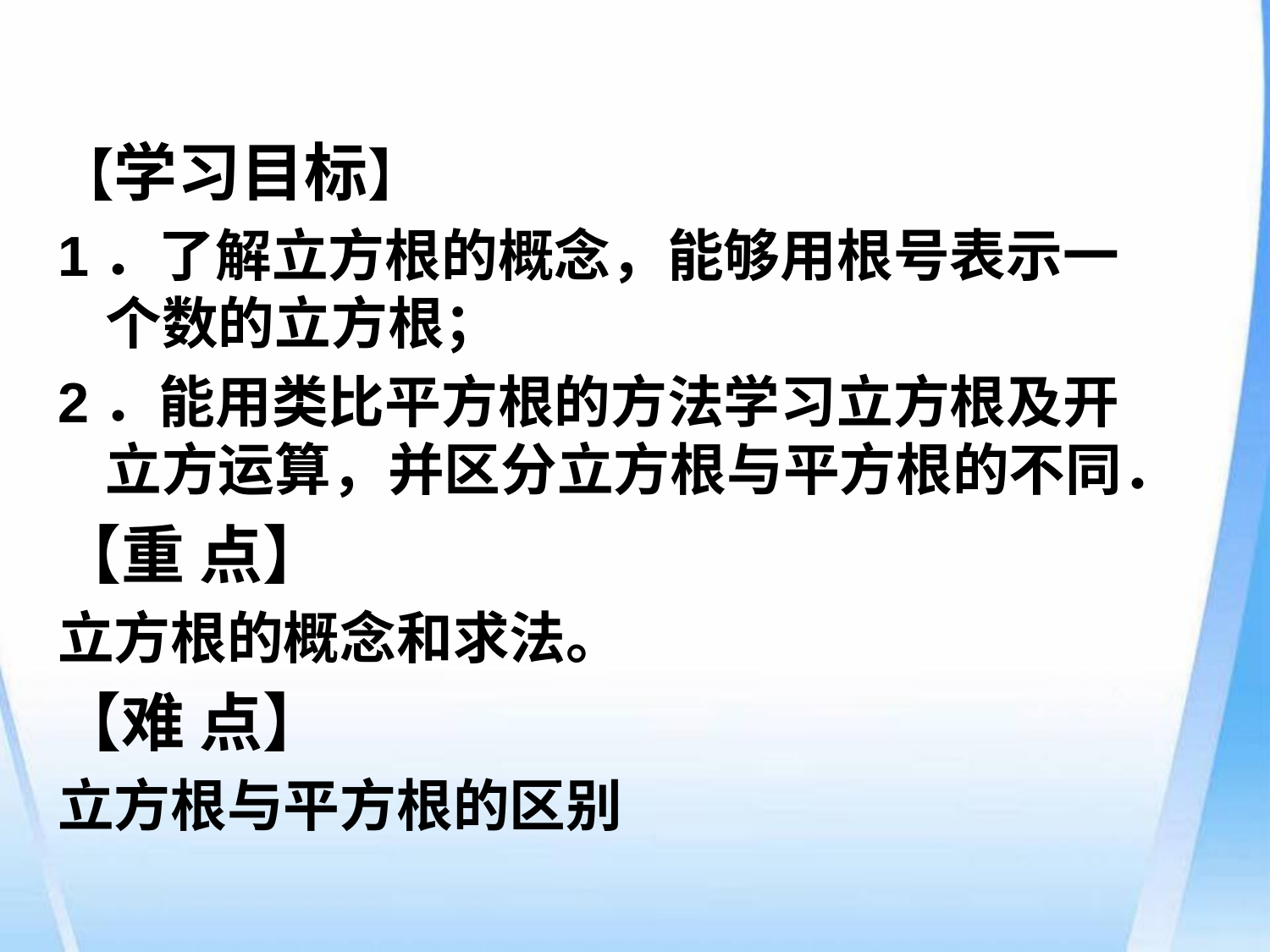

【学习目标】
1．了解立方根的概念，能够用根号表示一个数的立方根；
2．能用类比平方根的方法学习立方根及开立方运算，并区分立方根与平方根的不同．
【重 点】
立方根的概念和求法。
【难 点】
立方根与平方根的区别